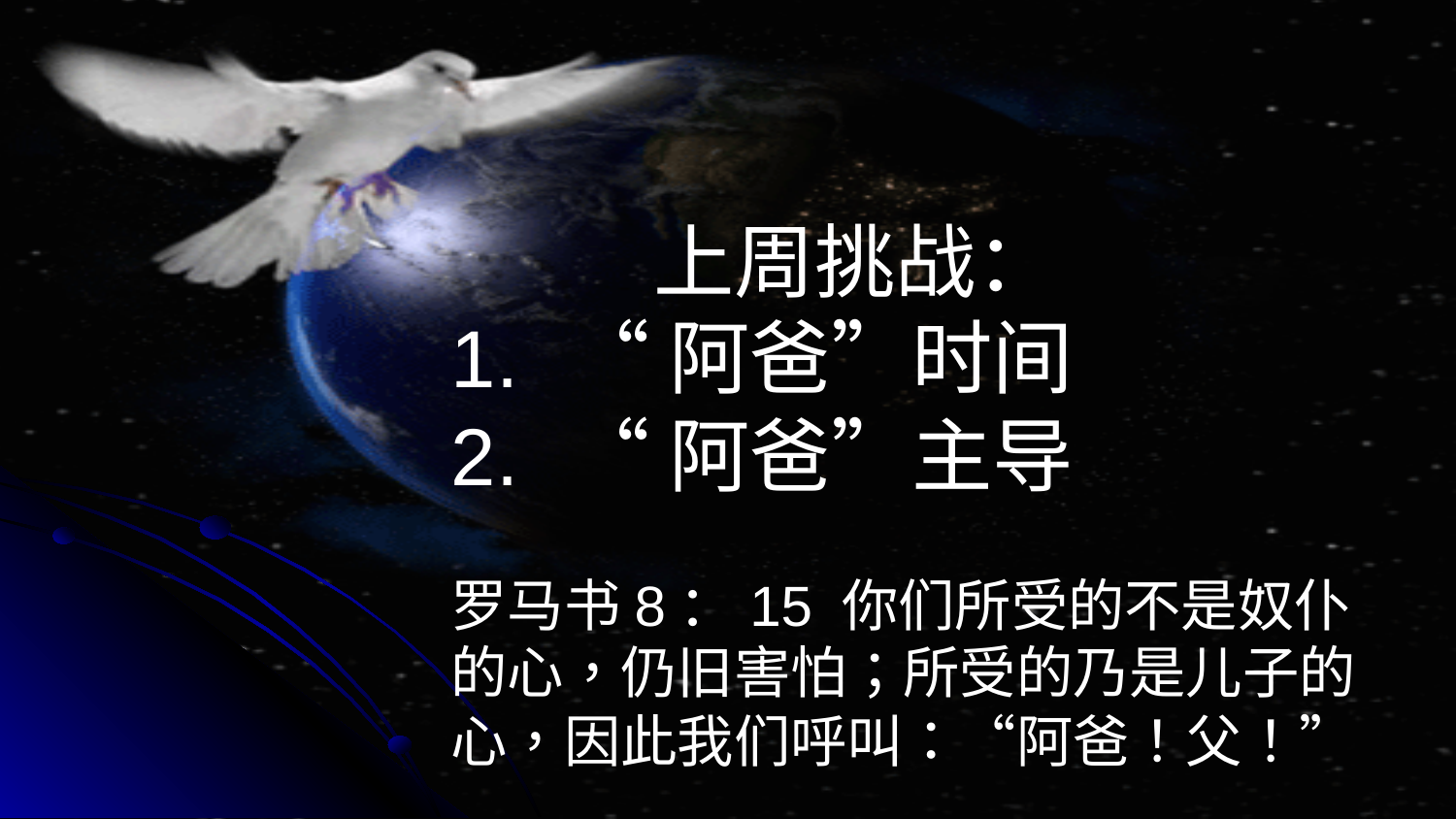

上周挑战：
“阿爸”时间
“阿爸”主导

罗马书8：15 你们所受的不是奴仆的心，仍旧害怕；所受的乃是儿子的心，因此我们呼叫：“阿爸！父！”